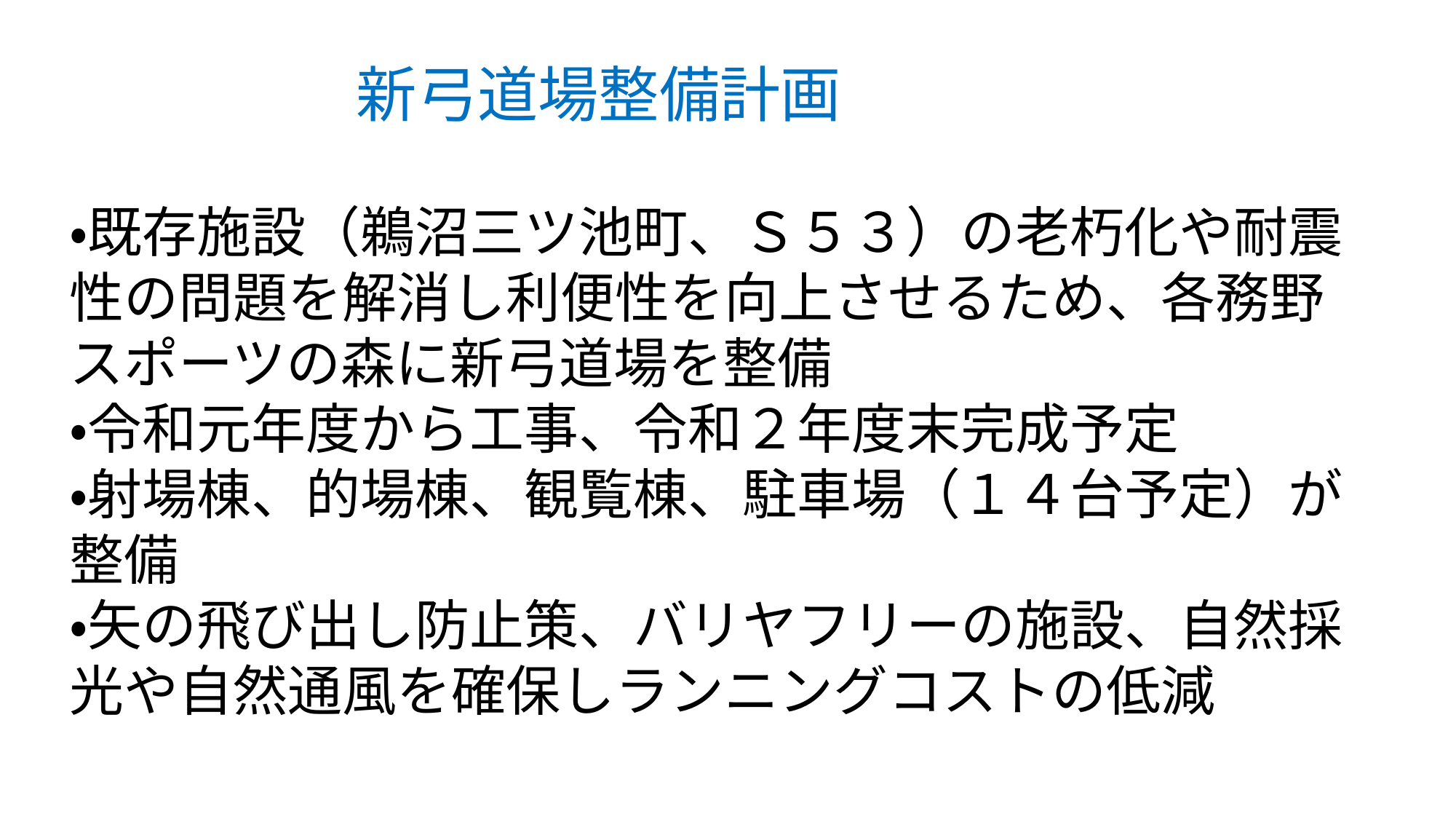

新弓道場整備計画
・既存施設（鵜沼三ツ池町、Ｓ５３）の老朽化や耐震性の問題を解消し利便性を向上させるため、各務野スポーツの森に新弓道場を整備
・令和元年度から工事、令和２年度末完成予定
・射場棟、的場棟、観覧棟、駐車場（１４台予定）が整備
・矢の飛び出し防止策、バリヤフリーの施設、自然採光や自然通風を確保しランニングコストの低減